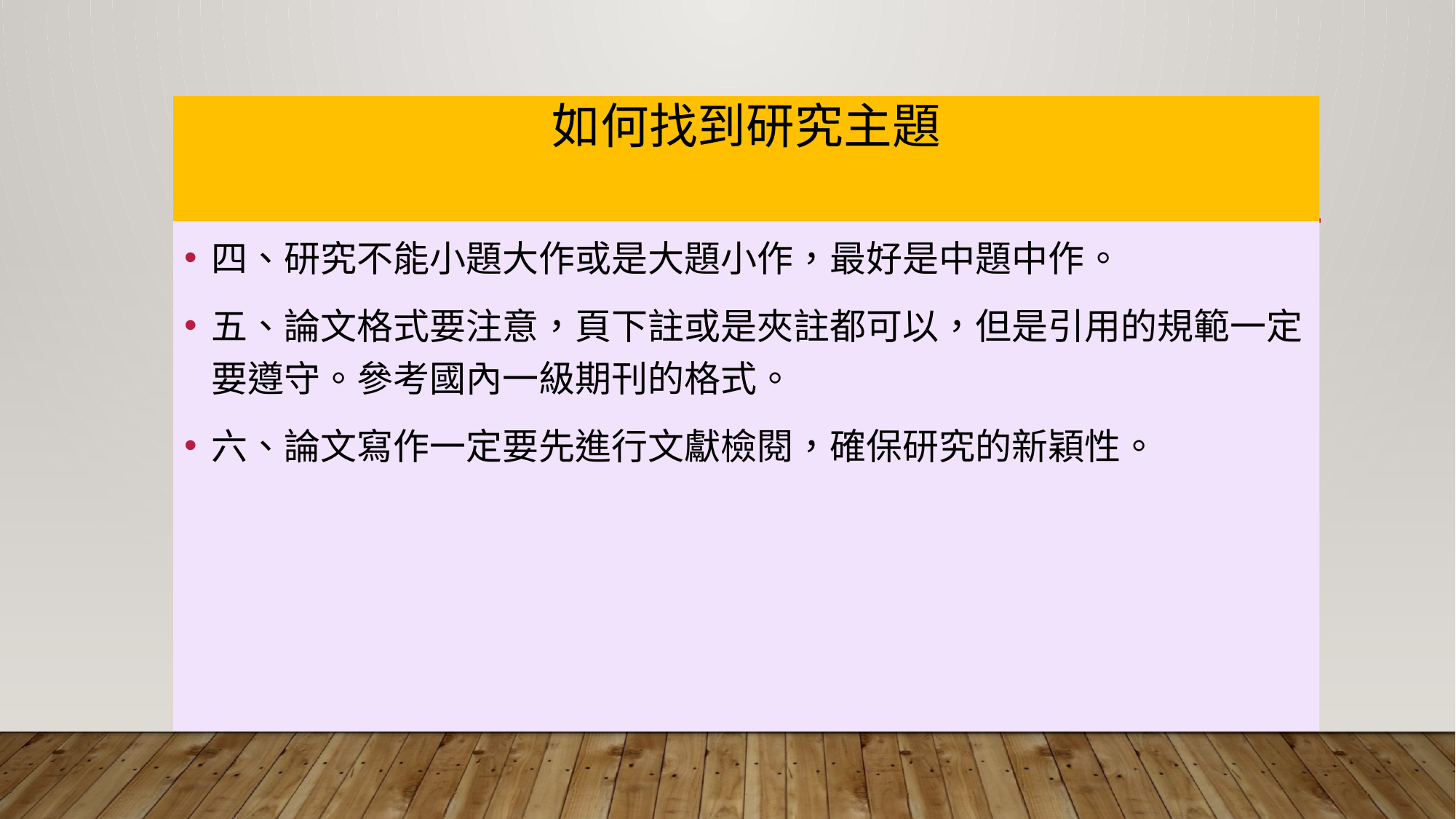

# 如何找到研究主題
四、研究不能小題大作或是大題小作，最好是中題中作。
五、論文格式要注意，頁下註或是夾註都可以，但是引用的規範一定要遵守。參考國內一級期刊的格式。
六、論文寫作一定要先進行文獻檢閱，確保研究的新穎性。